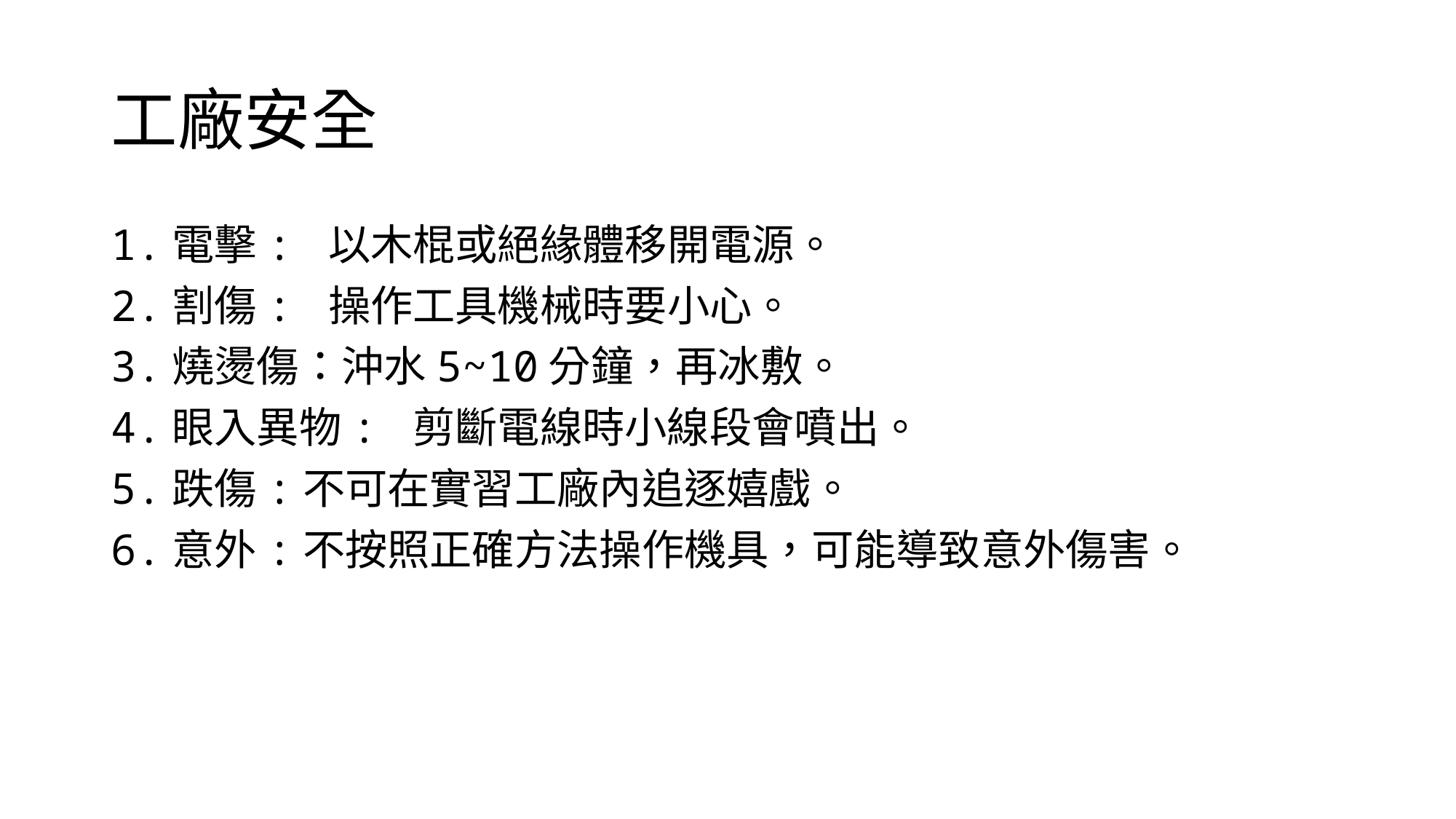

# 工廠安全
1.電擊: 以木棍或絕緣體移開電源。
2.割傷: 操作工具機械時要小心。
3.燒燙傷：沖水5~10分鐘，再冰敷。
4.眼入異物: 剪斷電線時小線段會噴出。
5.跌傷:不可在實習工廠內追逐嬉戲。
6.意外:不按照正確方法操作機具，可能導致意外傷害。